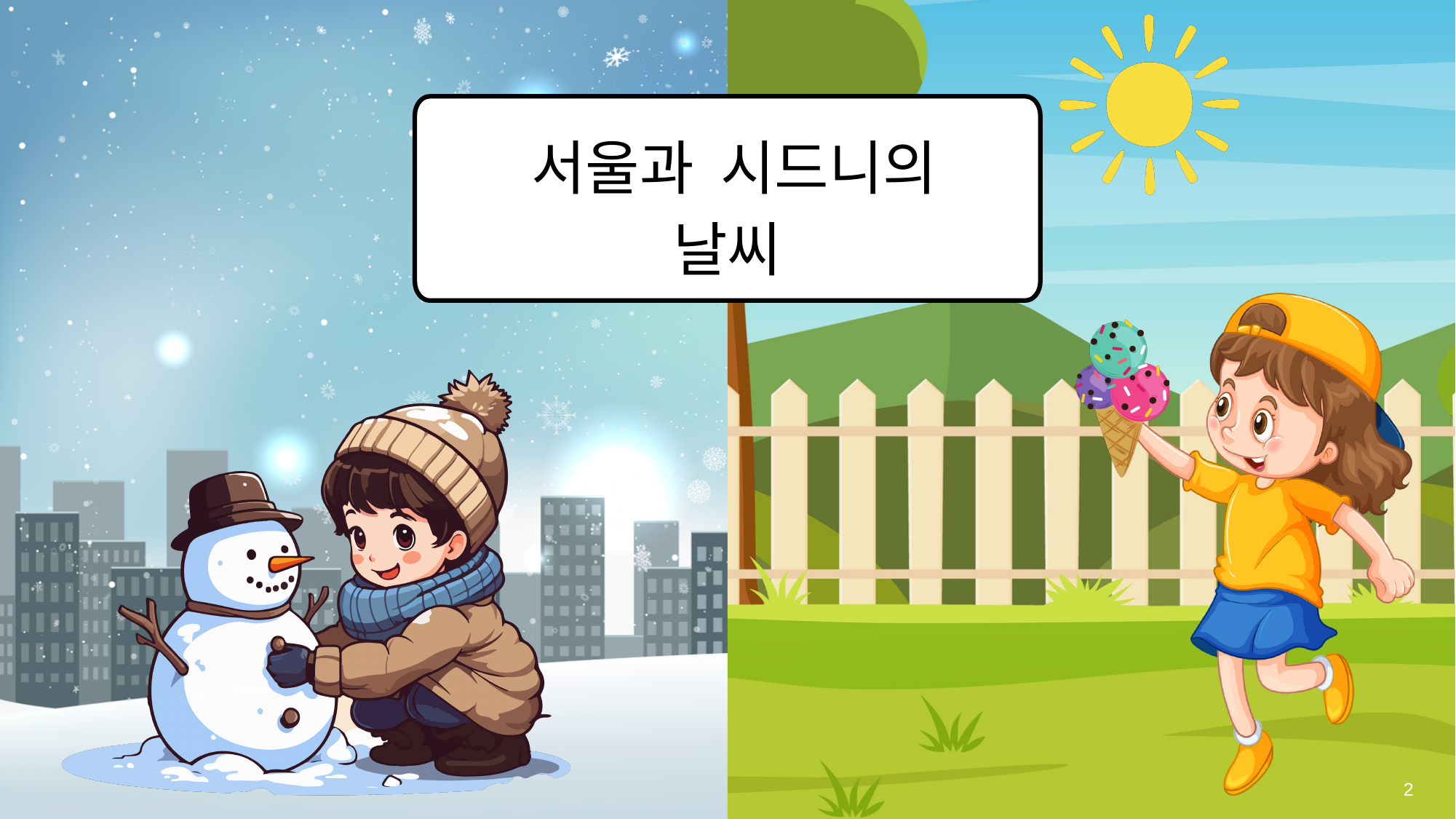

# Slide 2

 서울과  시드니의
날씨
2